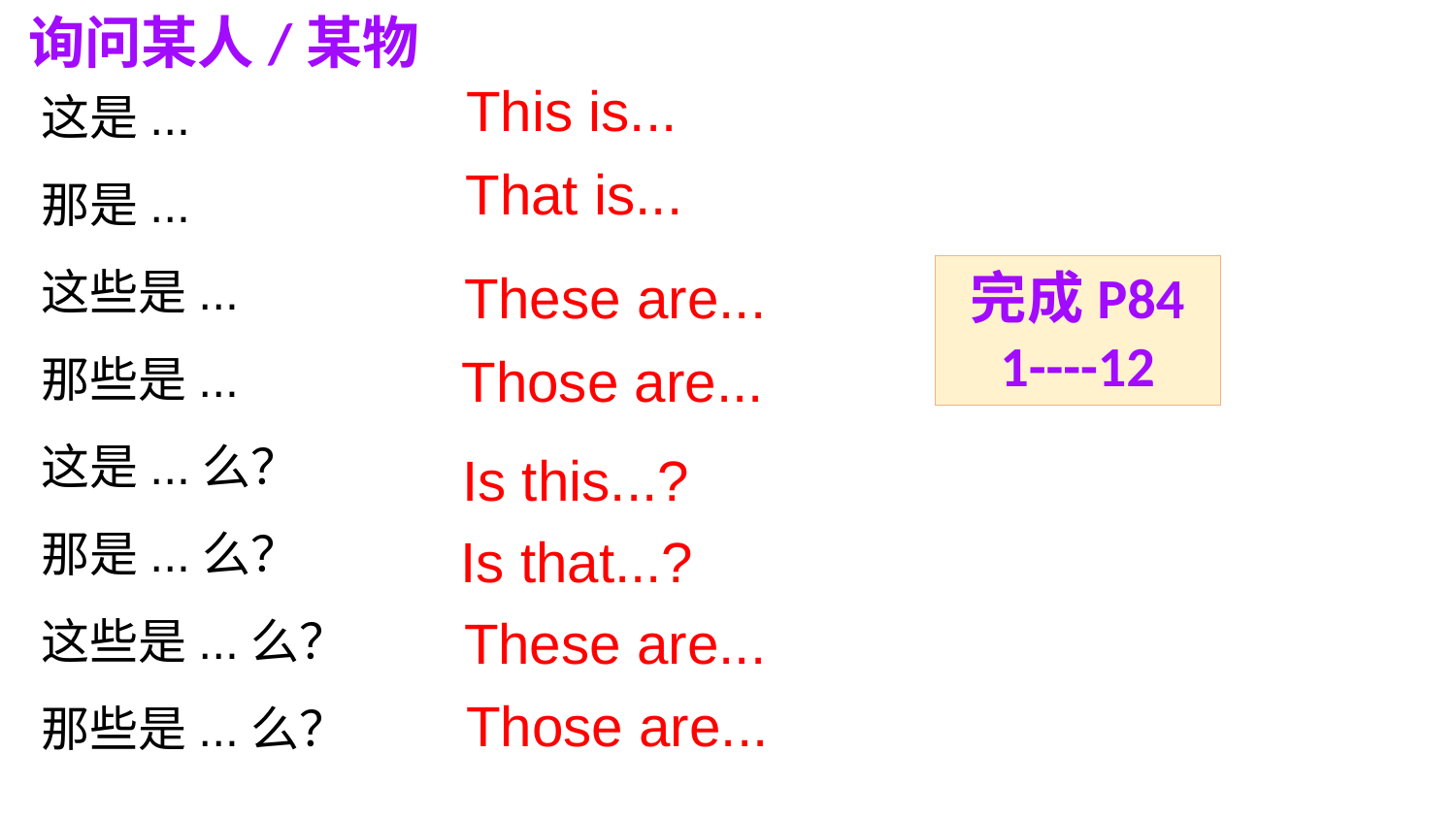

询问某人/某物
这是...
那是...
这些是...
那些是...
这是...么？
那是...么？
这些是...么？
那些是...么？

This is...
That is...
These are...
完成P84
1----12
Those are...
Is this...?
Is that...?
These are...
Those are...